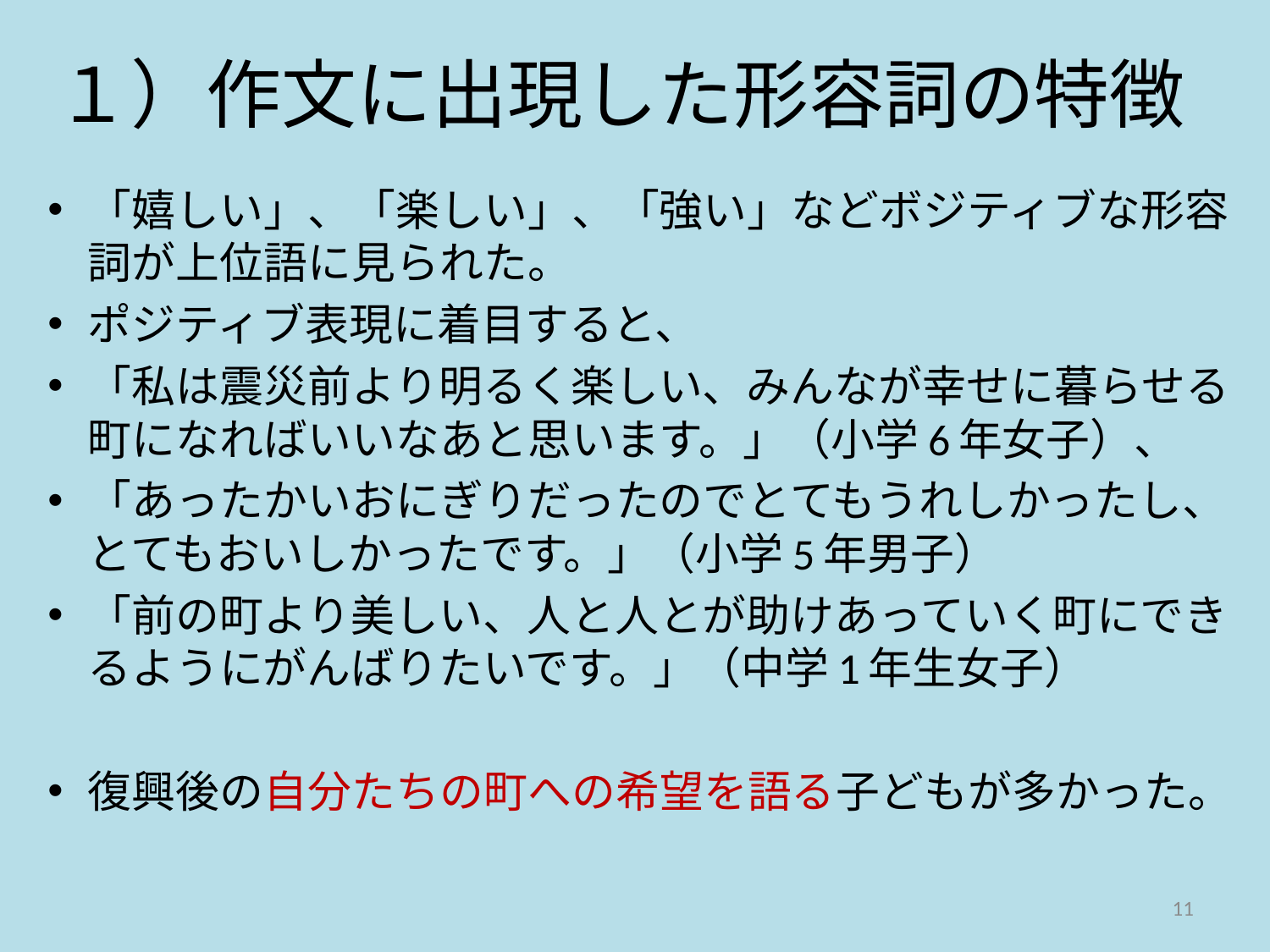

# １）作文に出現した形容詞の特徴
「嬉しい」、「楽しい」、「強い」などボジティブな形容詞が上位語に見られた。
ポジティブ表現に着目すると、
「私は震災前より明るく楽しい、みんなが幸せに暮らせる町になればいいなあと思います。」（小学6年女子）、
「あったかいおにぎりだったのでとてもうれしかったし、とてもおいしかったです。」（小学5年男子）
「前の町より美しい、人と人とが助けあっていく町にできるようにがんばりたいです。」（中学1年生女子）

復興後の自分たちの町への希望を語る子どもが多かった。
11